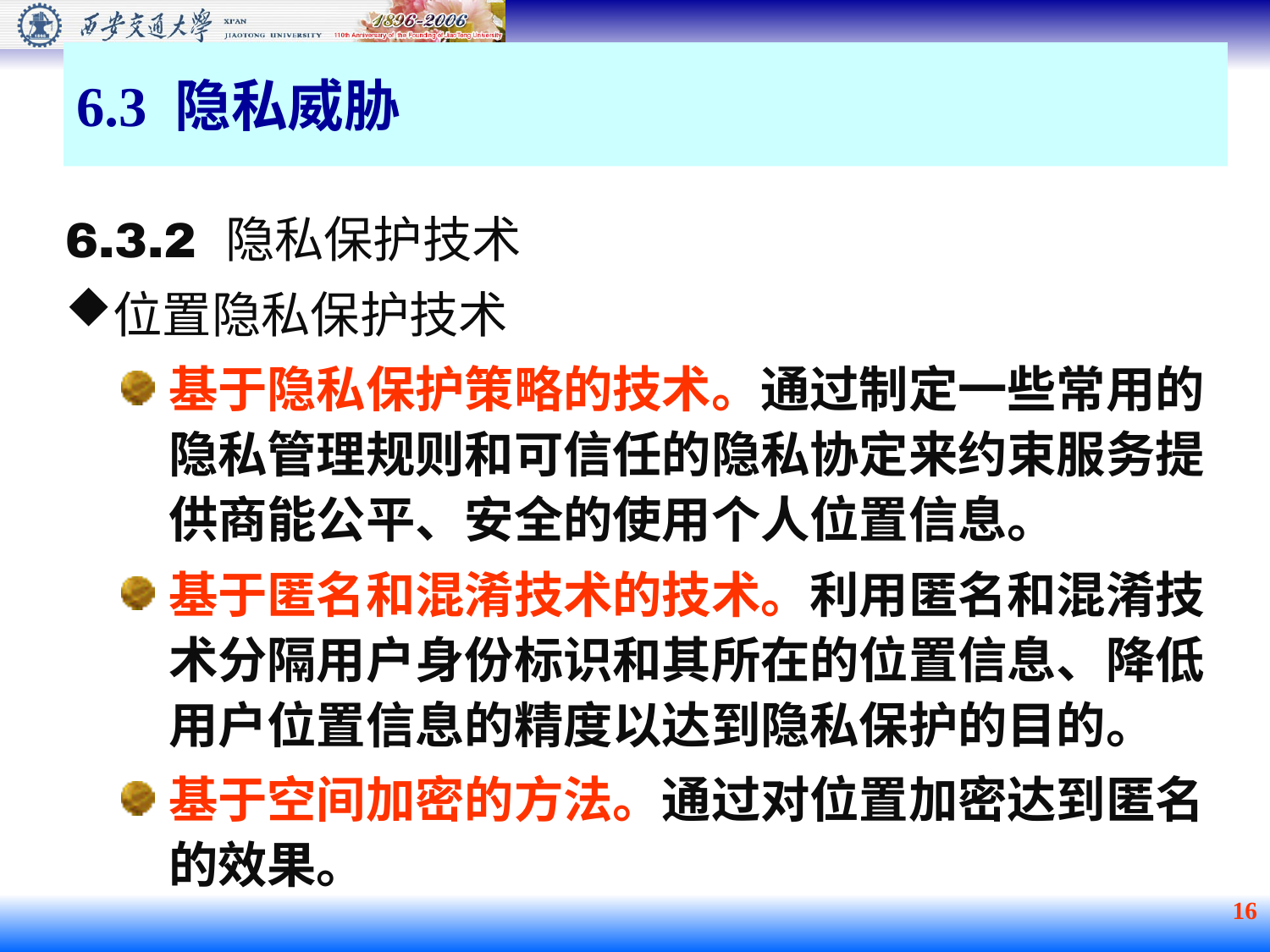

6.3 隐私威胁
6.3.2 隐私保护技术
位置隐私保护技术
基于隐私保护策略的技术。通过制定一些常用的隐私管理规则和可信任的隐私协定来约束服务提供商能公平、安全的使用个人位置信息。
基于匿名和混淆技术的技术。利用匿名和混淆技术分隔用户身份标识和其所在的位置信息、降低用户位置信息的精度以达到隐私保护的目的。
基于空间加密的方法。通过对位置加密达到匿名的效果。
 16